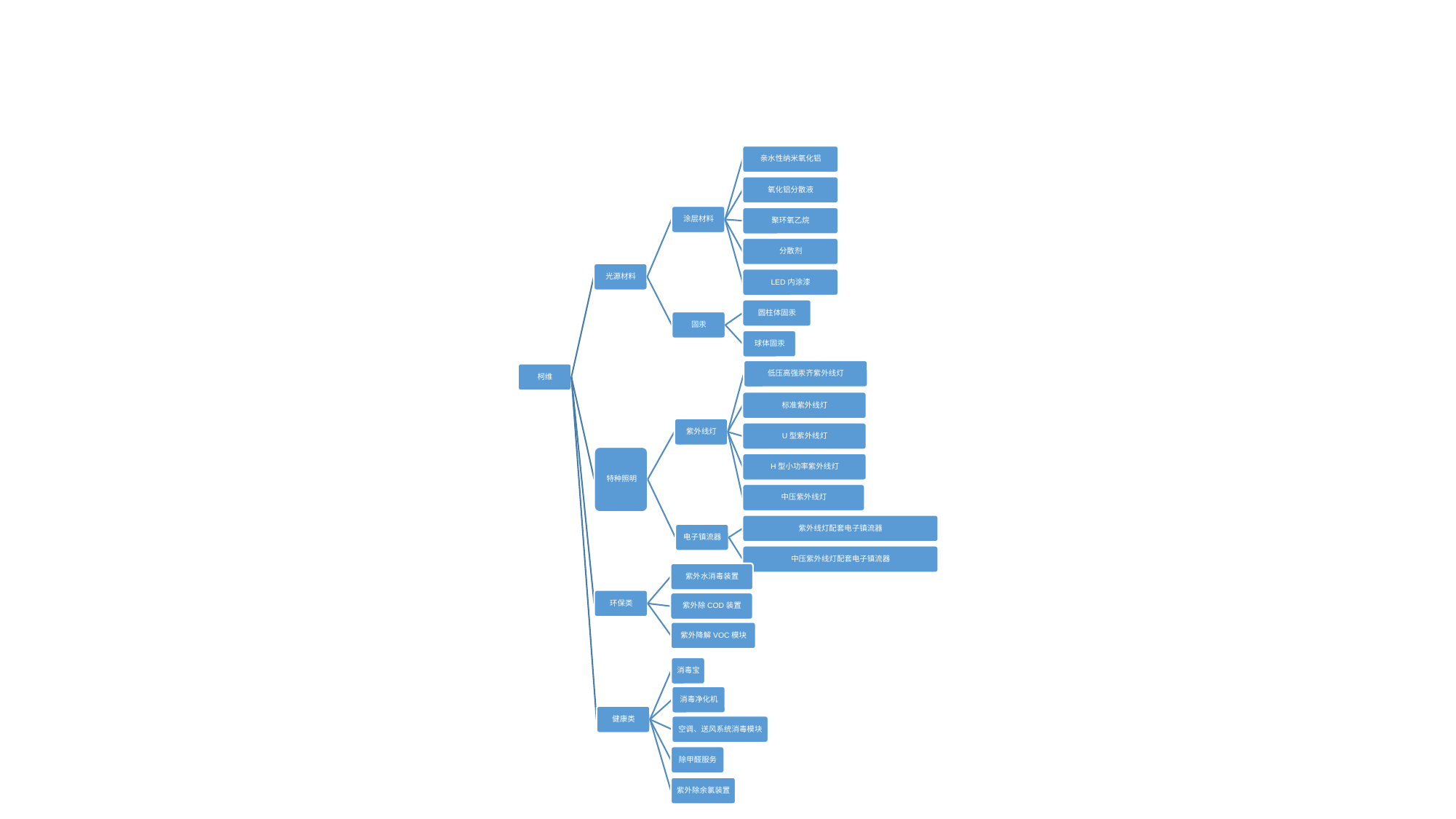

柯维

光源材料

涂层材料

亲水性纳米氧化铝

氧化铝分散液

聚环氧乙烷

分散剂

LED内涂漆

固汞

圆柱体固汞

球体固汞

特种照明

紫外线灯

低压高强汞齐紫外线灯

标准紫外线灯

U型紫外线灯

H型小功率紫外线灯

中压紫外线灯

电子镇流器

紫外线灯配套电子镇流器

中压紫外线灯配套电子镇流器

环保类

紫外水消毒装置

紫外除COD装置

紫外降解VOC模块

健康类

消毒宝

消毒净化机

空调、送风系统消毒模块

除甲醛服务

紫外除余氯装置